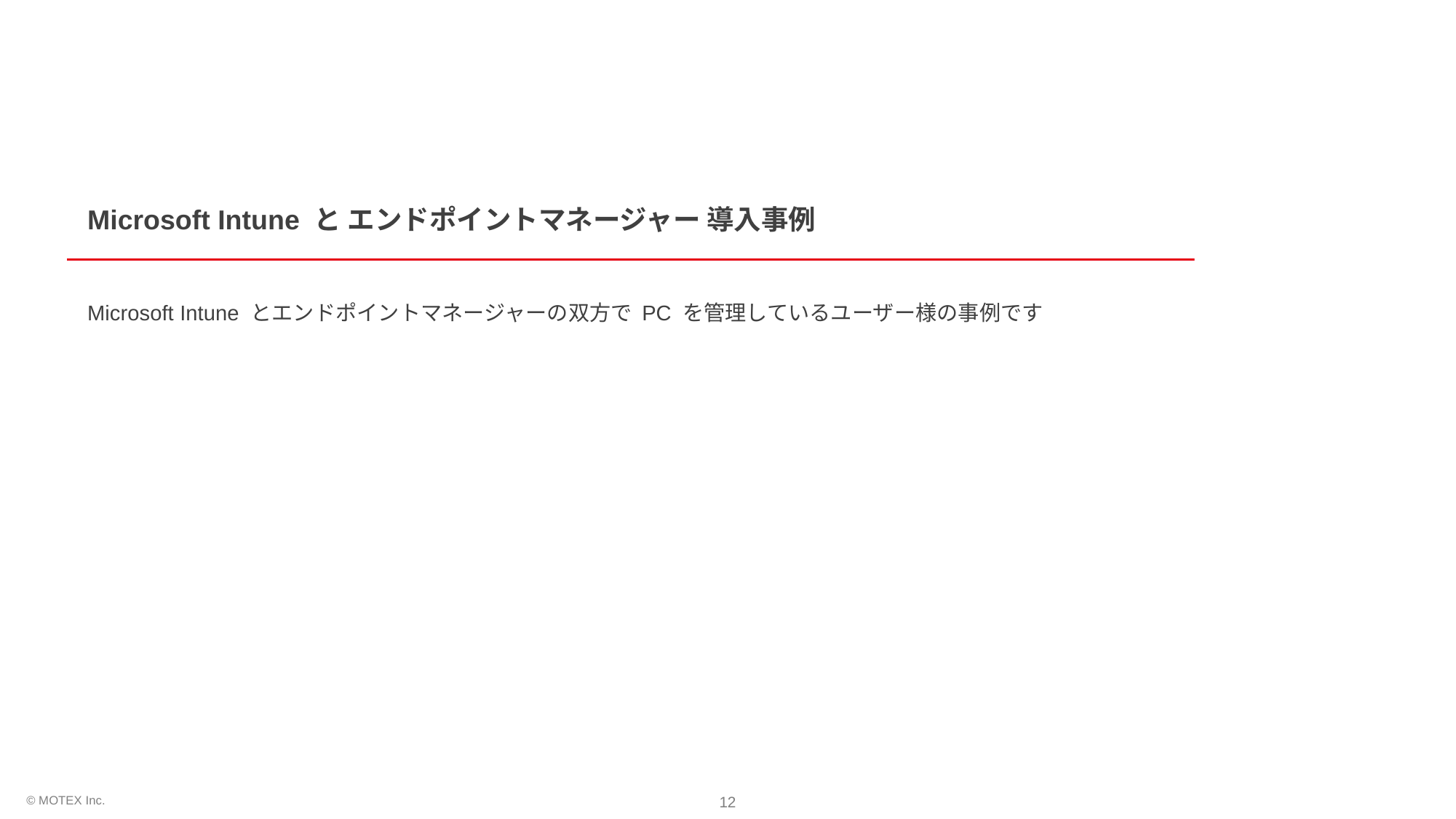

Microsoft Intune と エンドポイントマネージャー 導入事例
Microsoft Intune とエンドポイントマネージャーの双方で PC を管理しているユーザー様の事例です